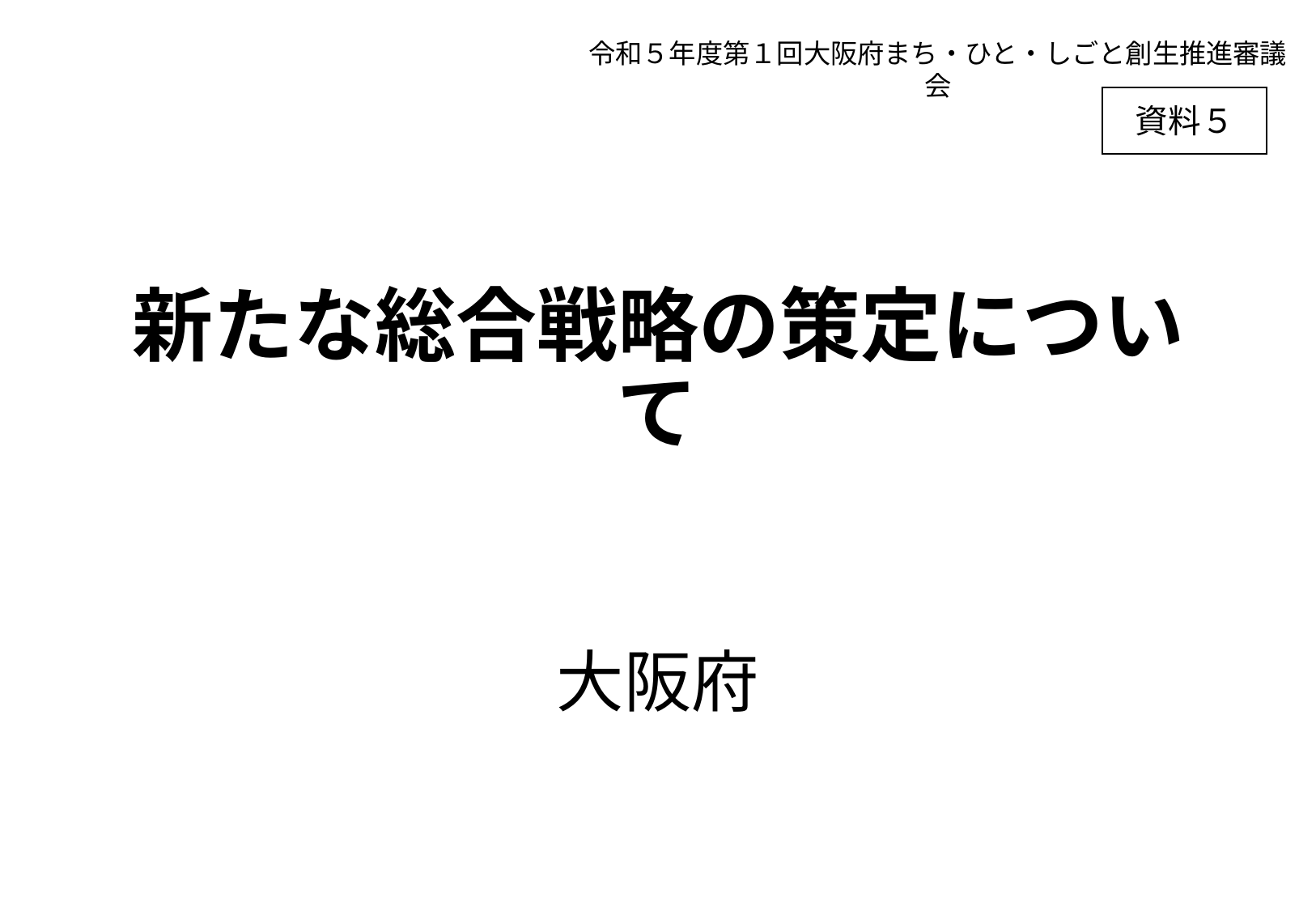

令和５年度第１回大阪府まち・ひと・しごと創生推進審議会
資料５
# 新たな総合戦略の策定について
大阪府